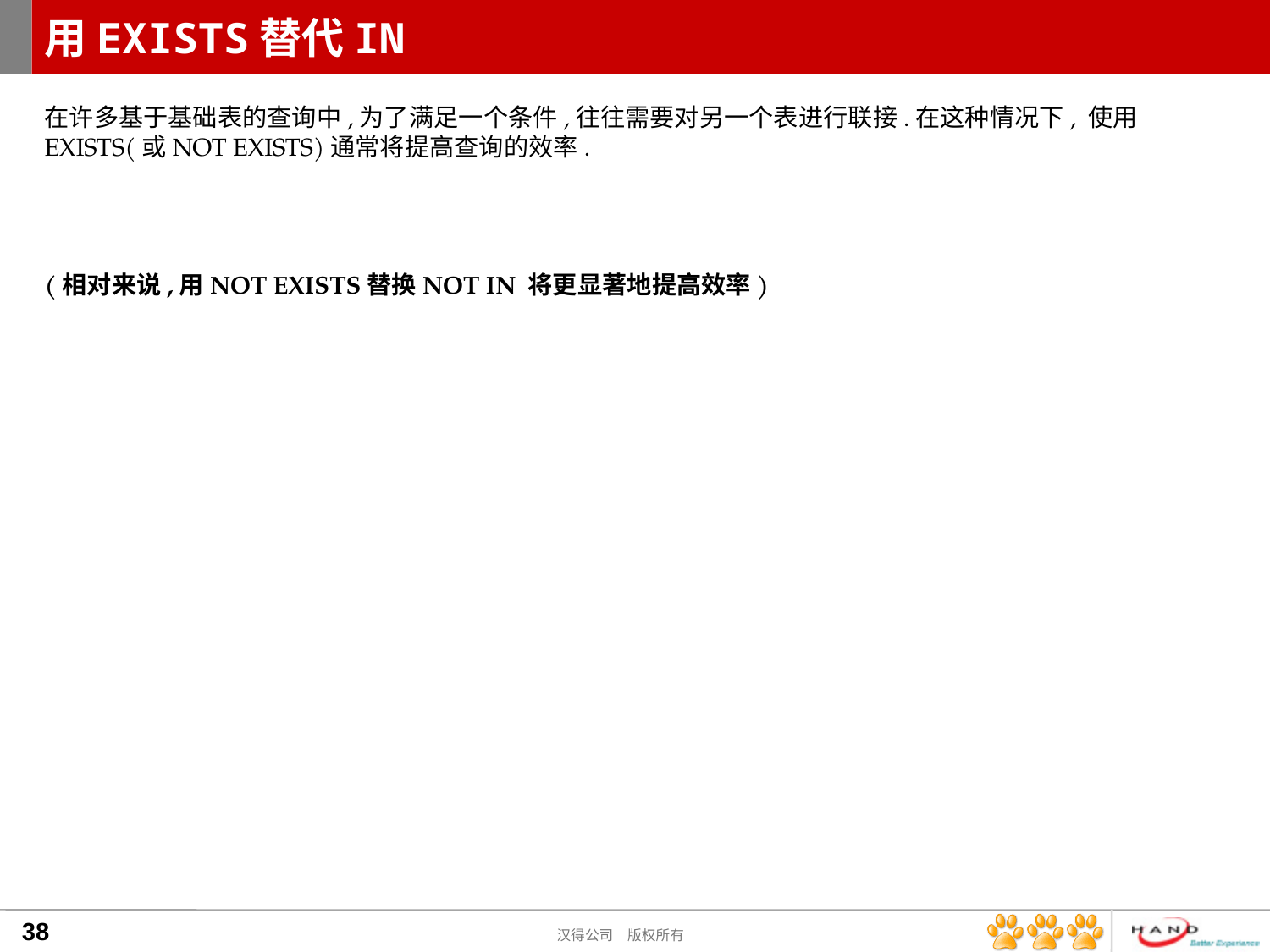

# 用EXISTS替代IN
在许多基于基础表的查询中,为了满足一个条件,往往需要对另一个表进行联接.在这种情况下, 使用EXISTS(或NOT EXISTS)通常将提高查询的效率.

(相对来说,用NOT EXISTS替换NOT IN 将更显著地提高效率)
38